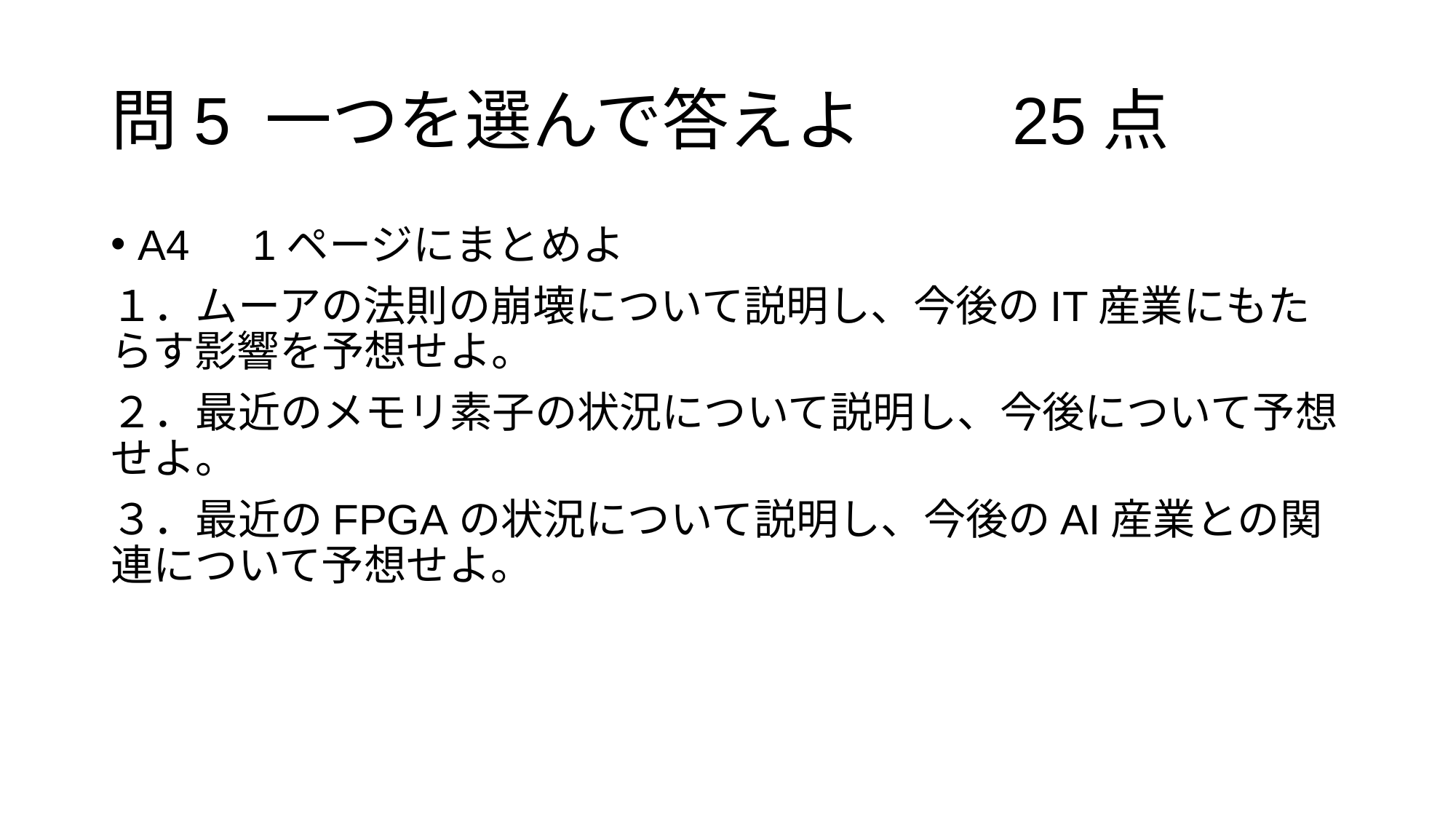

# 問5 一つを選んで答えよ　　25点
A4　1ページにまとめよ
１．ムーアの法則の崩壊について説明し、今後のIT産業にもたらす影響を予想せよ。
２．最近のメモリ素子の状況について説明し、今後について予想せよ。
３．最近のFPGAの状況について説明し、今後のAI産業との関連について予想せよ。